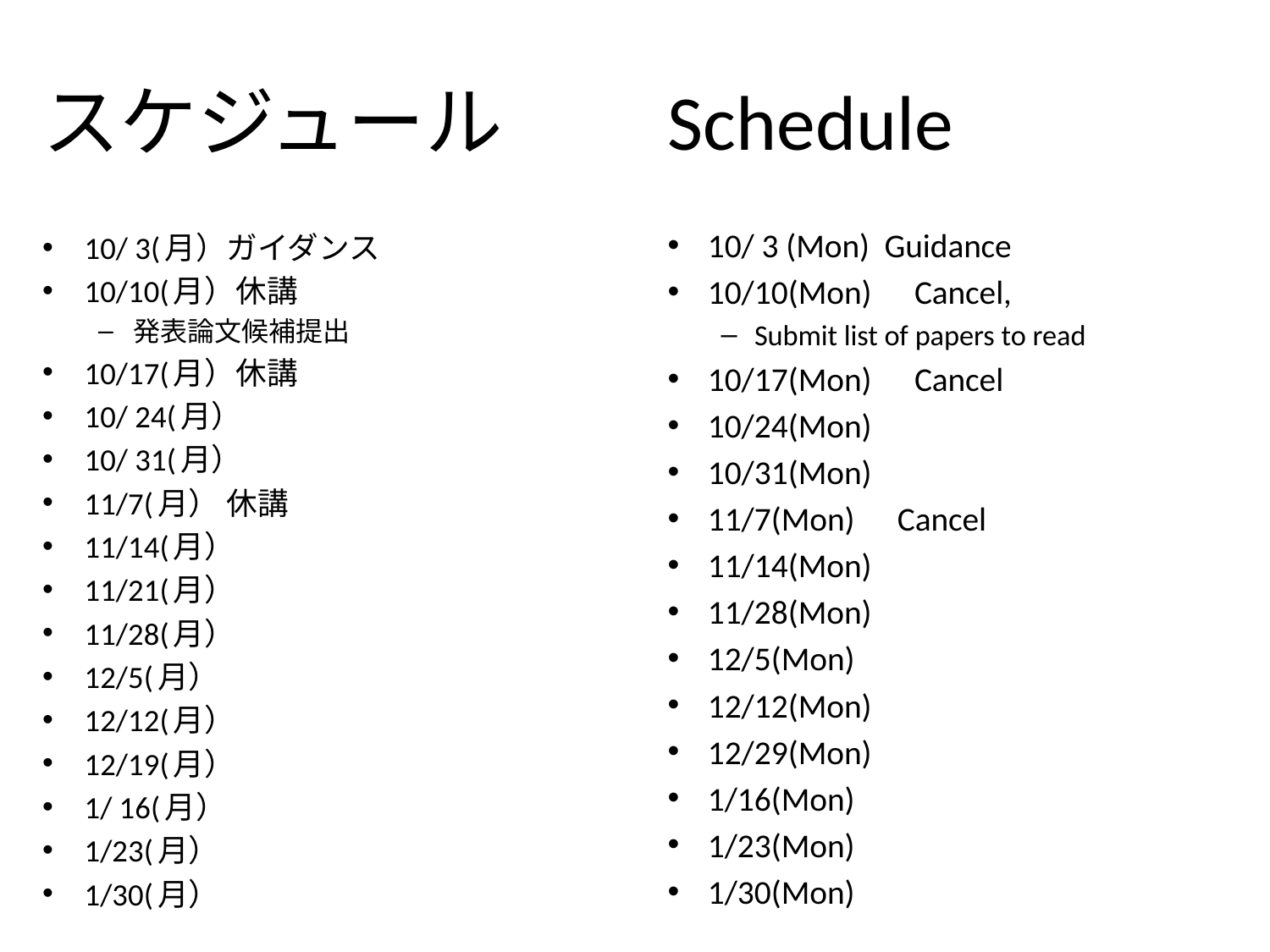

# スケジュール
Schedule
10/ 3 (Mon)  Guidance
10/10(Mon)　Cancel,
Submit list of papers to read
10/17(Mon)　Cancel
10/24(Mon)
10/31(Mon)
11/7(Mon)　Cancel
11/14(Mon)
11/28(Mon)
12/5(Mon)
12/12(Mon)
12/29(Mon)
1/16(Mon)
1/23(Mon)
1/30(Mon)
10/ 3(月）ガイダンス
10/10(月）休講
発表論文候補提出
10/17(月）休講
10/ 24(月）
10/ 31(月）
11/7(月） 休講
11/14(月）
11/21(月）
11/28(月）
12/5(月）
12/12(月）
12/19(月）
1/ 16(月）
1/23(月）
1/30(月）